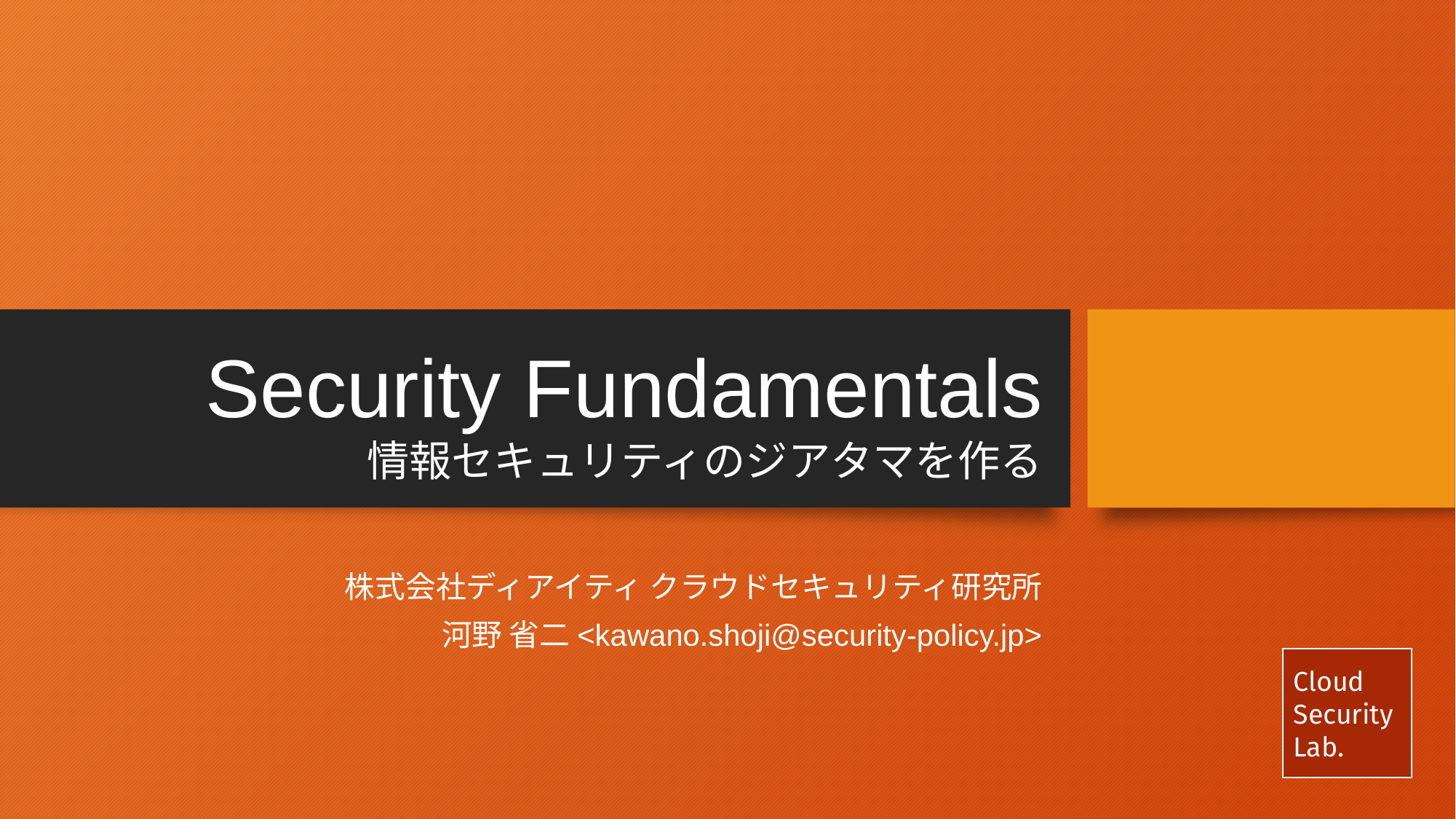

# Security Fundamentals 情報セキュリティのジアタマを作る
株式会社ディアイティ クラウドセキュリティ研究所
河野 省二<kawano.shoji@security-policy.jp>